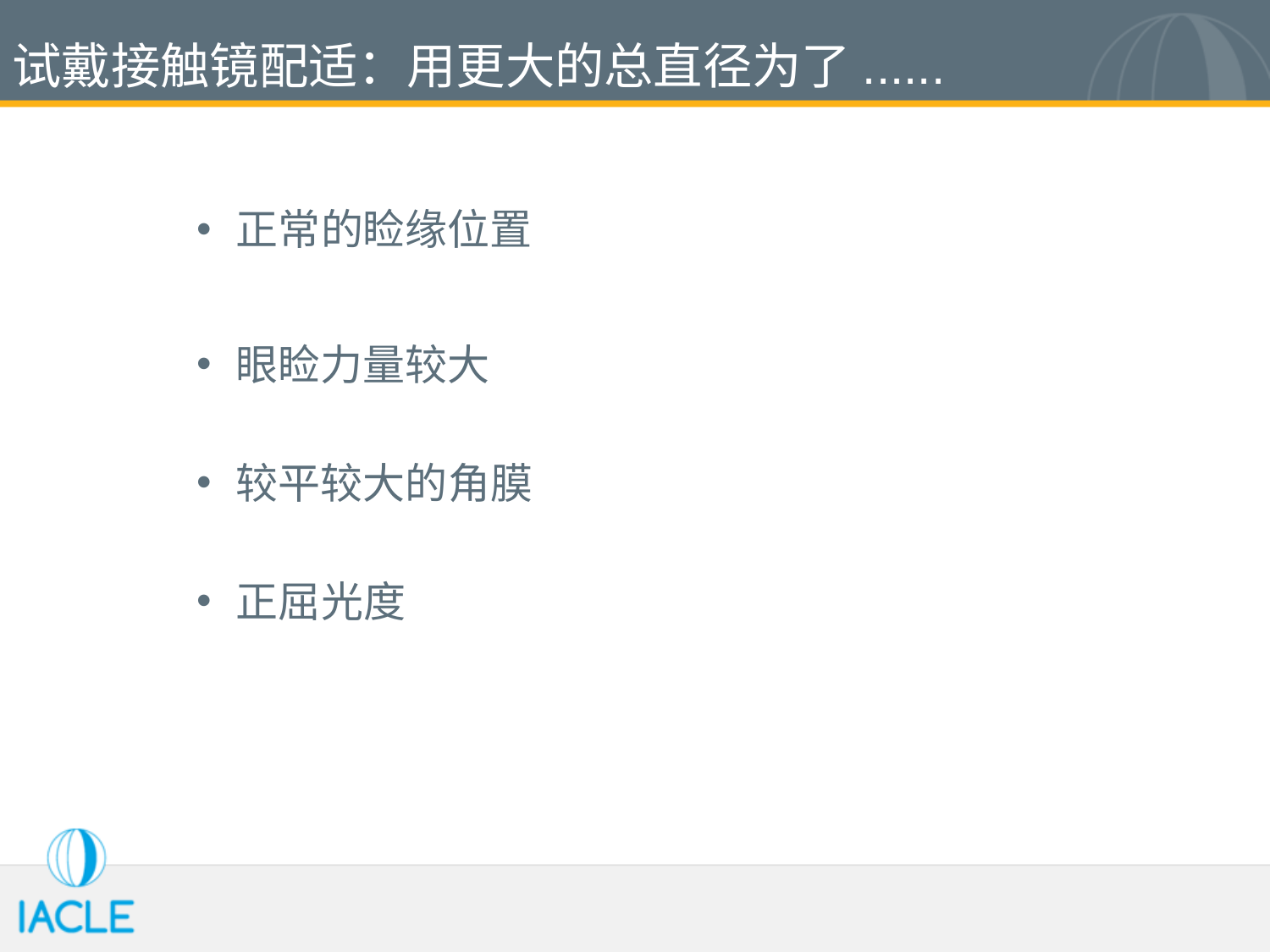

# 试戴接触镜配适：用更大的总直径为了......

正常的睑缘位置

眼睑力量较大

较平较大的角膜

正屈光度